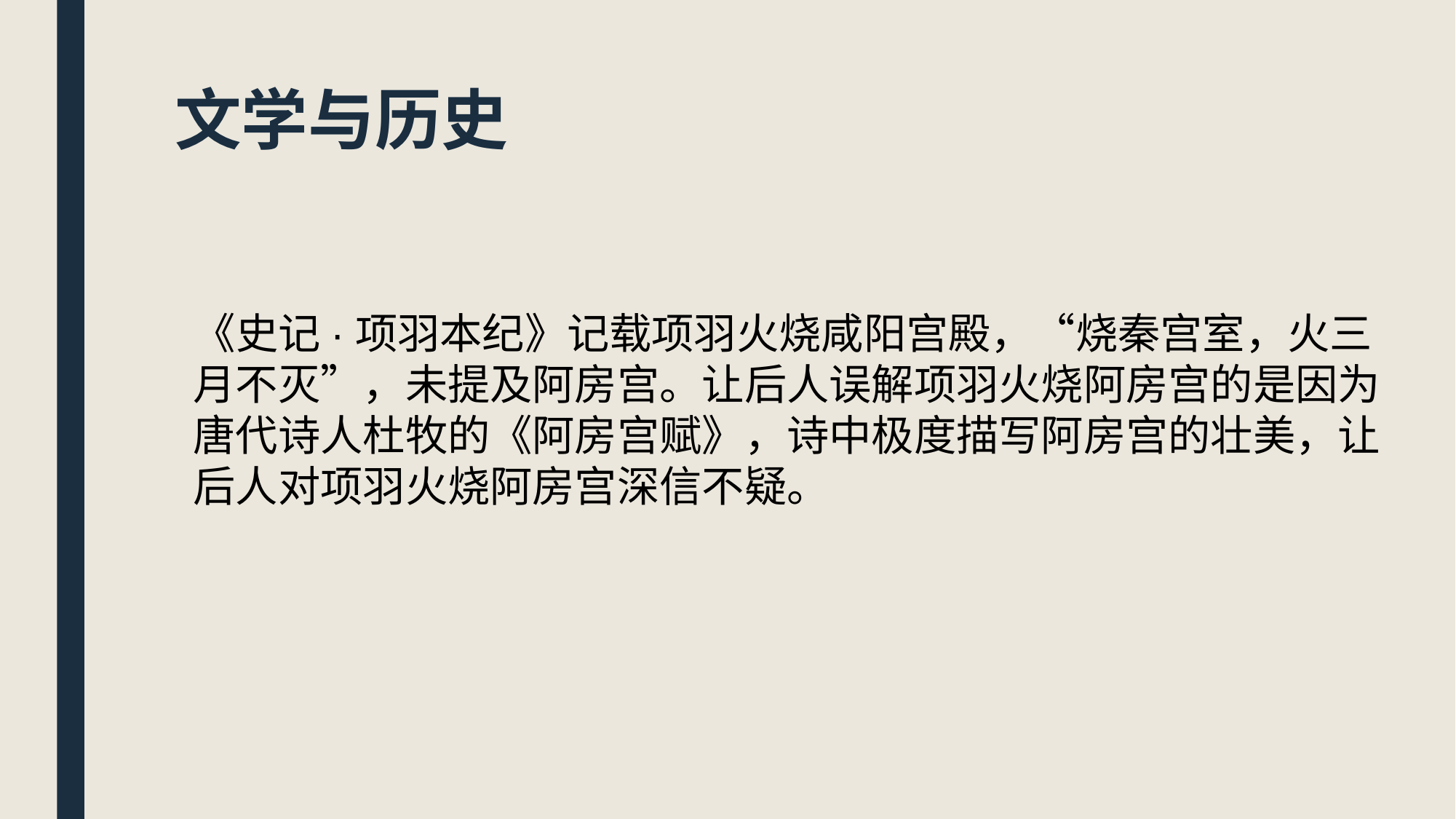

# 文学与历史
《史记·项羽本纪》记载项羽火烧咸阳宫殿，“烧秦宫室，火三月不灭”，未提及阿房宫。让后人误解项羽火烧阿房宫的是因为唐代诗人杜牧的《阿房宫赋》，诗中极度描写阿房宫的壮美，让后人对项羽火烧阿房宫深信不疑。